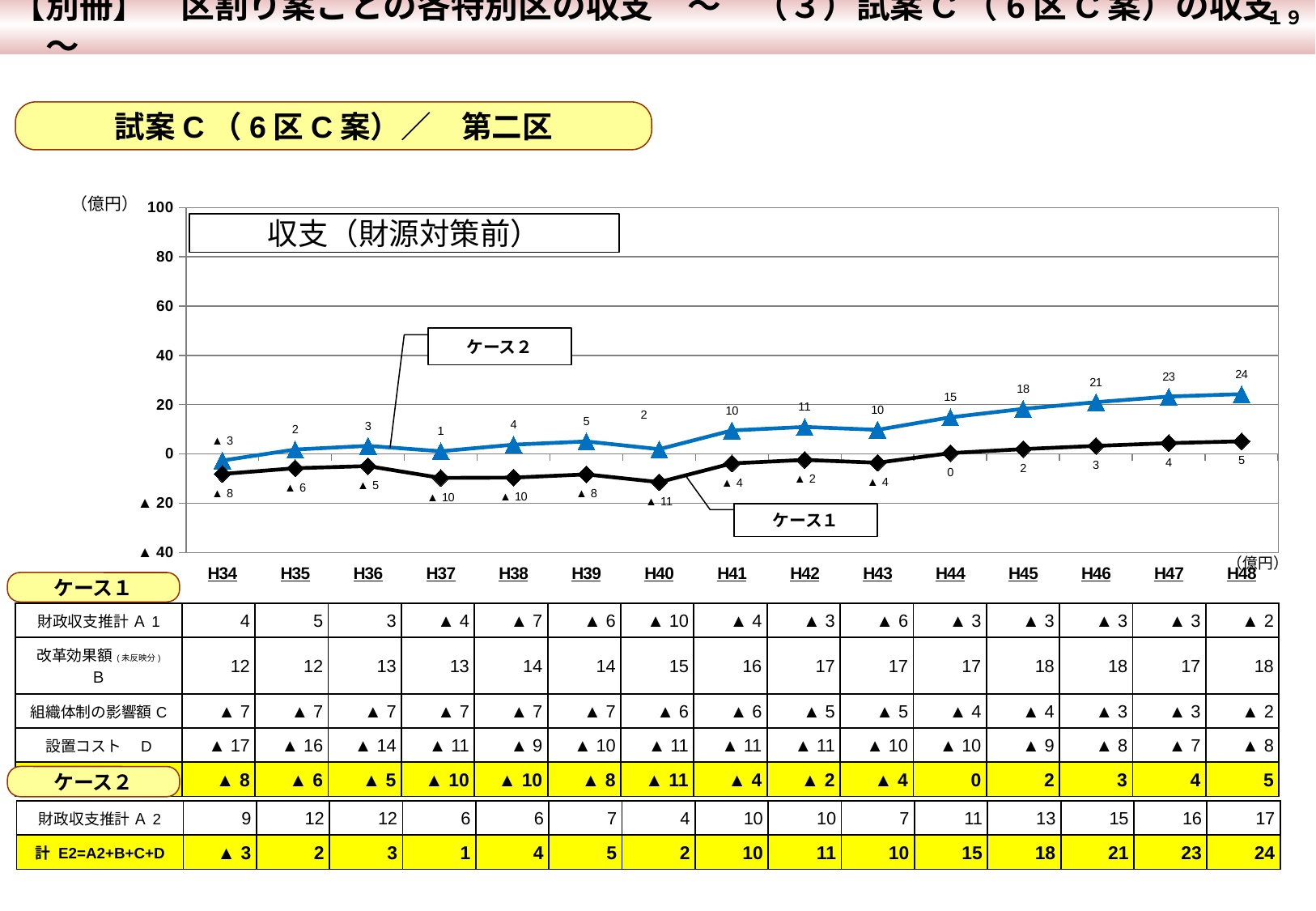

【別冊】　区割り案ごとの各特別区の収支　～　（３）試案C（6区C案）の収支　～
 １９
試案C（6区C案）／　第二区

### Chart

| Category | 計 E=A'+B+C+D | 計 E=A+B+C+D |
|---|---|---|
| H34 | -2.6598512511397816 | -8.128421251139777 |
| H35 | 1.8075912657568916 | -5.7877787342431075 |
| H36 | 3.284980605651616 | -4.919149394348387 |
| H37 | 1.102146971131715 | -9.736503028868285 |
| H38 | 3.7740304858602016 | -9.596849514139798 |
| H39 | 5.081115321372309 | -8.289764678627686 |
| H40 | 1.9280730039608631 | -11.442796996039135 |
| H41 | 9.534135244690464 | -3.8367447553095326 |
| H42 | 10.955270473852107 | -2.41559952614789 |
| H43 | 9.80426265226508 | -3.5666173477349163 |
| H44 | 14.87178203131058 | 0.3336220313105862 |
| H45 | 18.294026527567773 | 1.966026527567772 |
| H46 | 21.017470445225054 | 3.2809104452250546 |
| H47 | 23.297633957000816 | 4.404503957000819 |
| H48 | 24.288774510062844 | 5.137814510062843 |
（億円）
収支（財源対策前）
ケース２
ケース１
（億円）
ケース１
| 財政収支推計 Ａ1 | 4 | 5 | 3 | ▲ 4 | ▲ 7 | ▲ 6 | ▲ 10 | ▲ 4 | ▲ 3 | ▲ 6 | ▲ 3 | ▲ 3 | ▲ 3 | ▲ 3 | ▲ 2 |
| --- | --- | --- | --- | --- | --- | --- | --- | --- | --- | --- | --- | --- | --- | --- | --- |
| 改革効果額(未反映分) Ｂ | 12 | 12 | 13 | 13 | 14 | 14 | 15 | 16 | 17 | 17 | 17 | 18 | 18 | 17 | 18 |
| 組織体制の影響額C | ▲ 7 | ▲ 7 | ▲ 7 | ▲ 7 | ▲ 7 | ▲ 7 | ▲ 6 | ▲ 6 | ▲ 5 | ▲ 5 | ▲ 4 | ▲ 4 | ▲ 3 | ▲ 3 | ▲ 2 |
| 設置コスト　D | ▲ 17 | ▲ 16 | ▲ 14 | ▲ 11 | ▲ 9 | ▲ 10 | ▲ 11 | ▲ 11 | ▲ 11 | ▲ 10 | ▲ 10 | ▲ 9 | ▲ 8 | ▲ 7 | ▲ 8 |
| 計 E1=A1+B+C+D | ▲ 8 | ▲ 6 | ▲ 5 | ▲ 10 | ▲ 10 | ▲ 8 | ▲ 11 | ▲ 4 | ▲ 2 | ▲ 4 | 0 | 2 | 3 | 4 | 5 |
ケース２
| 財政収支推計 Ａ2 | 9 | 12 | 12 | 6 | 6 | 7 | 4 | 10 | 10 | 7 | 11 | 13 | 15 | 16 | 17 |
| --- | --- | --- | --- | --- | --- | --- | --- | --- | --- | --- | --- | --- | --- | --- | --- |
| 計 E2=A2+B+C+D | ▲ 3 | 2 | 3 | 1 | 4 | 5 | 2 | 10 | 11 | 10 | 15 | 18 | 21 | 23 | 24 |